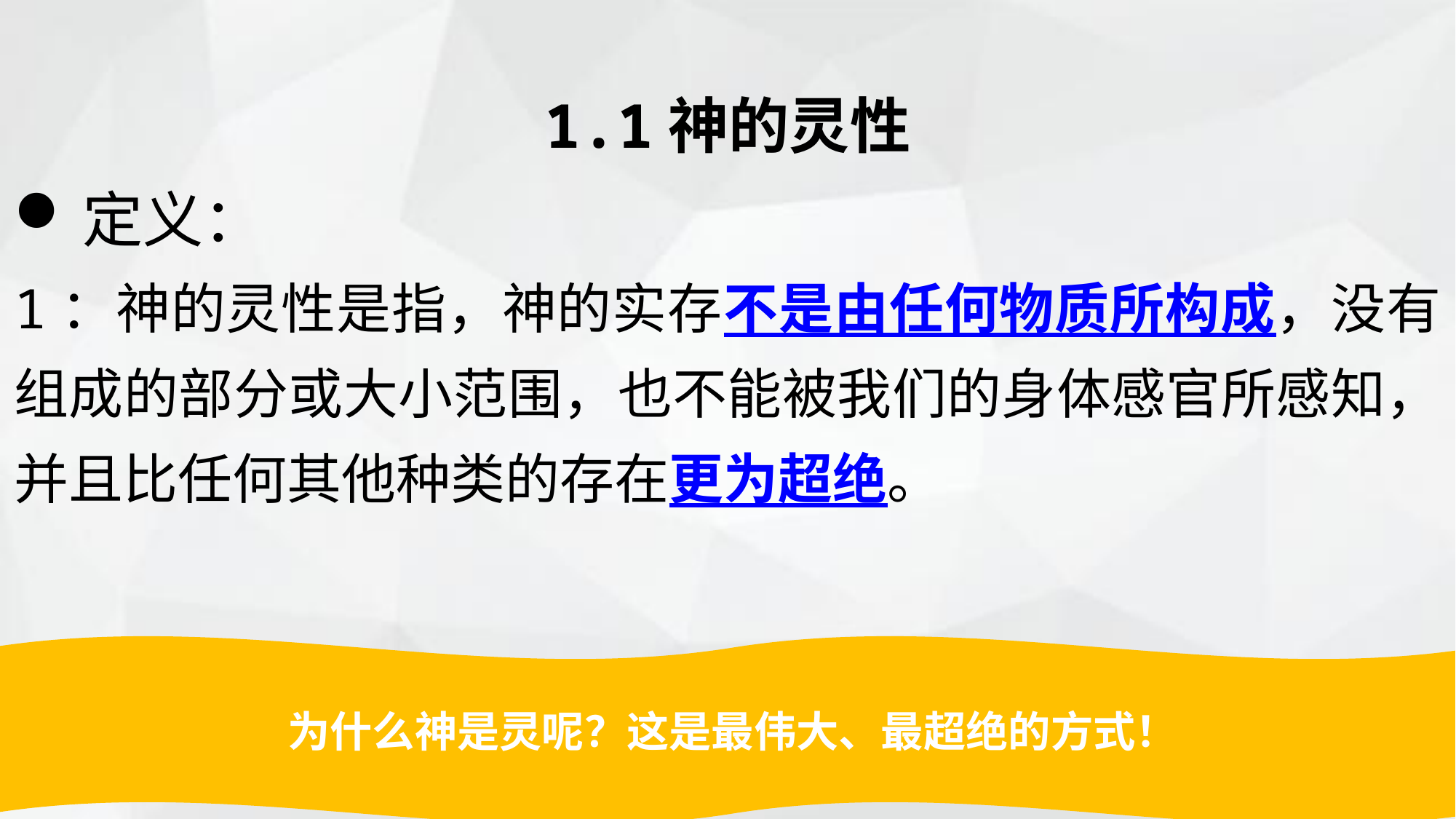

1.1神的灵性
定义：
1：神的灵性是指，神的实存不是由任何物质所构成，没有组成的部分或大小范围，也不能被我们的身体感官所感知，并且比任何其他种类的存在更为超绝。

为什么神是灵呢？这是最伟大、最超绝的方式！
11